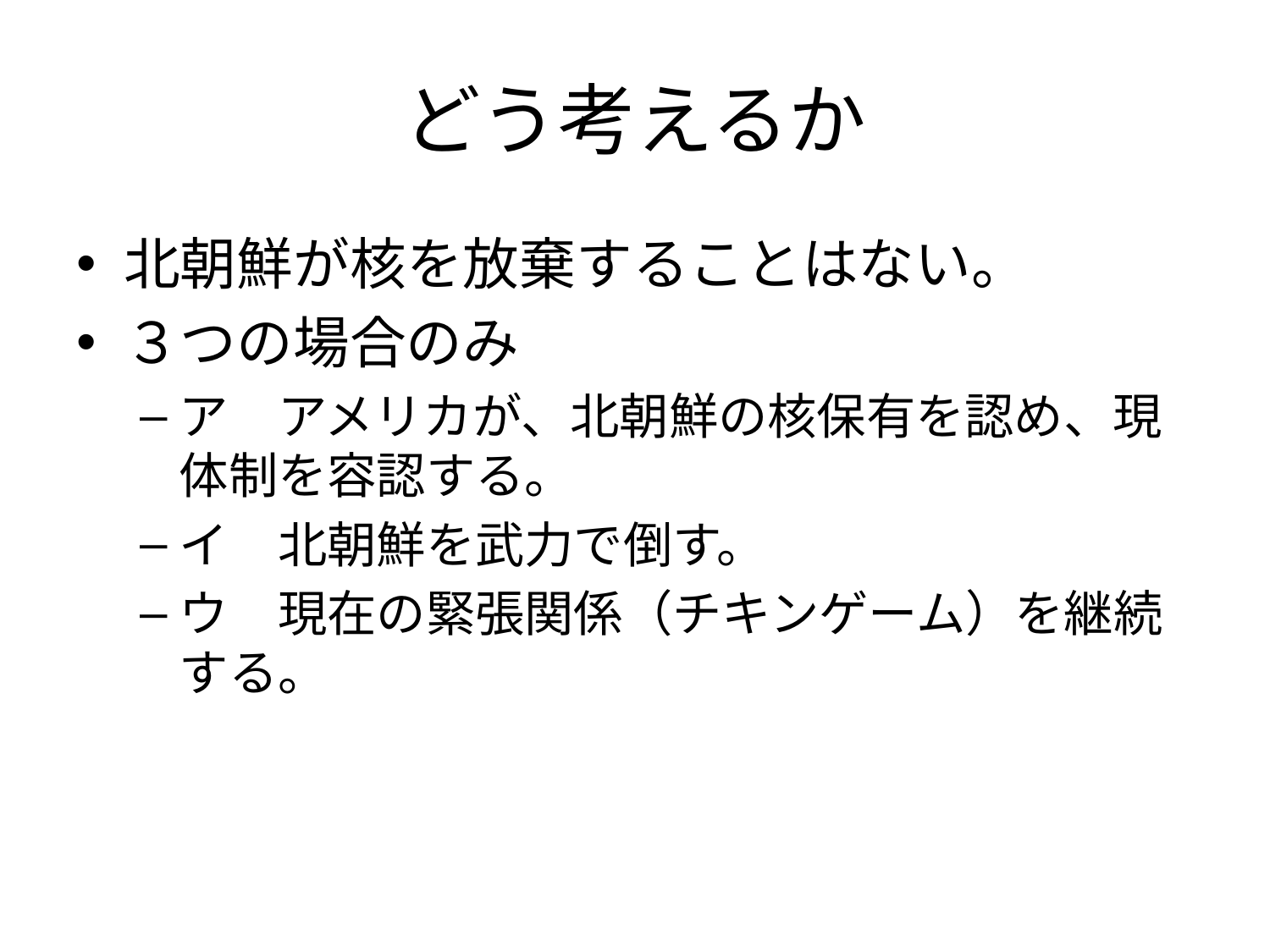

# どう考えるか
北朝鮮が核を放棄することはない。
３つの場合のみ
ア　アメリカが、北朝鮮の核保有を認め、現体制を容認する。
イ　北朝鮮を武力で倒す。
ウ　現在の緊張関係（チキンゲーム）を継続する。